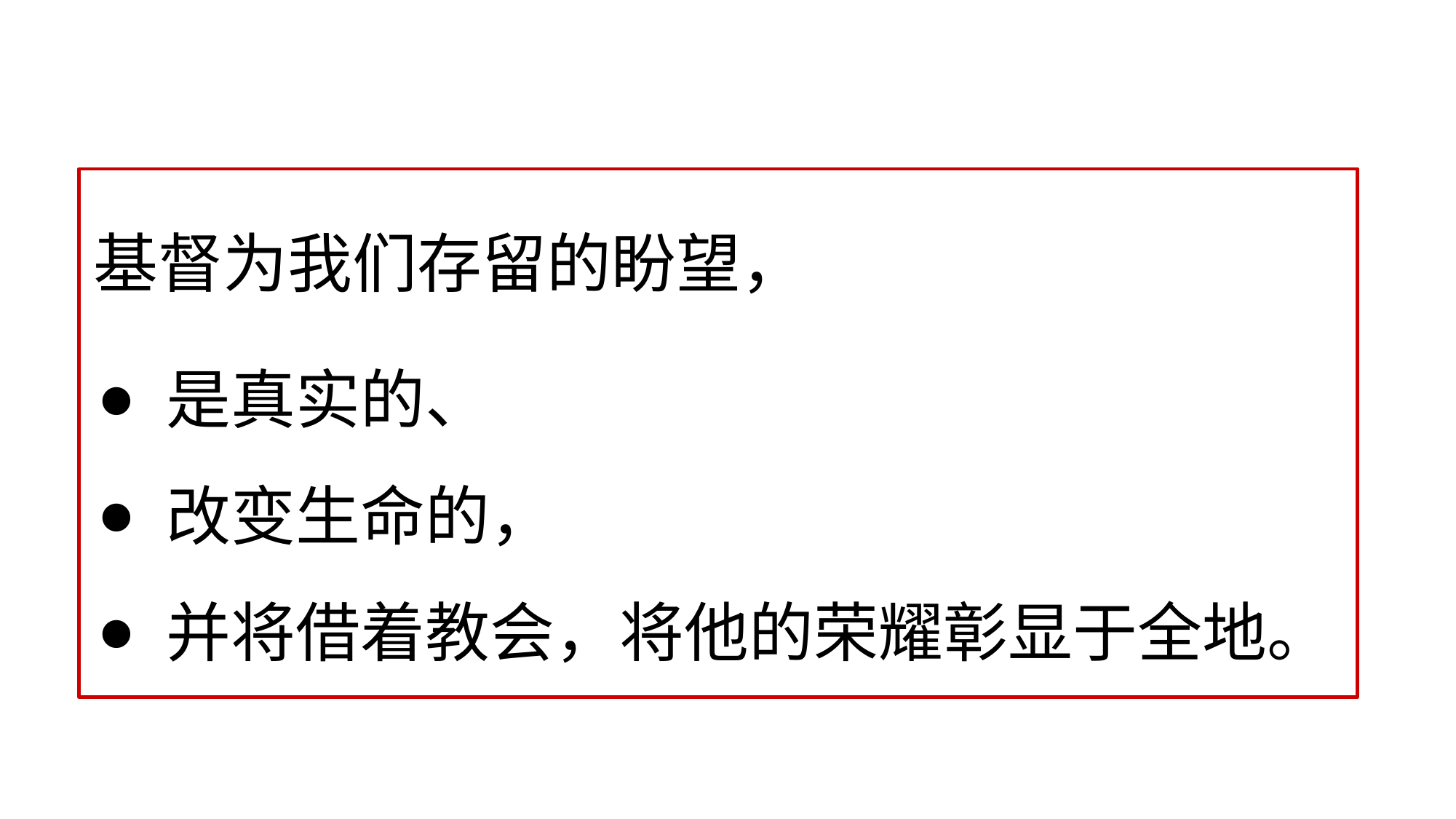

基督为我们存留的盼望，
是真实的、
改变生命的，
并将借着教会，将他的荣耀彰显于全地。